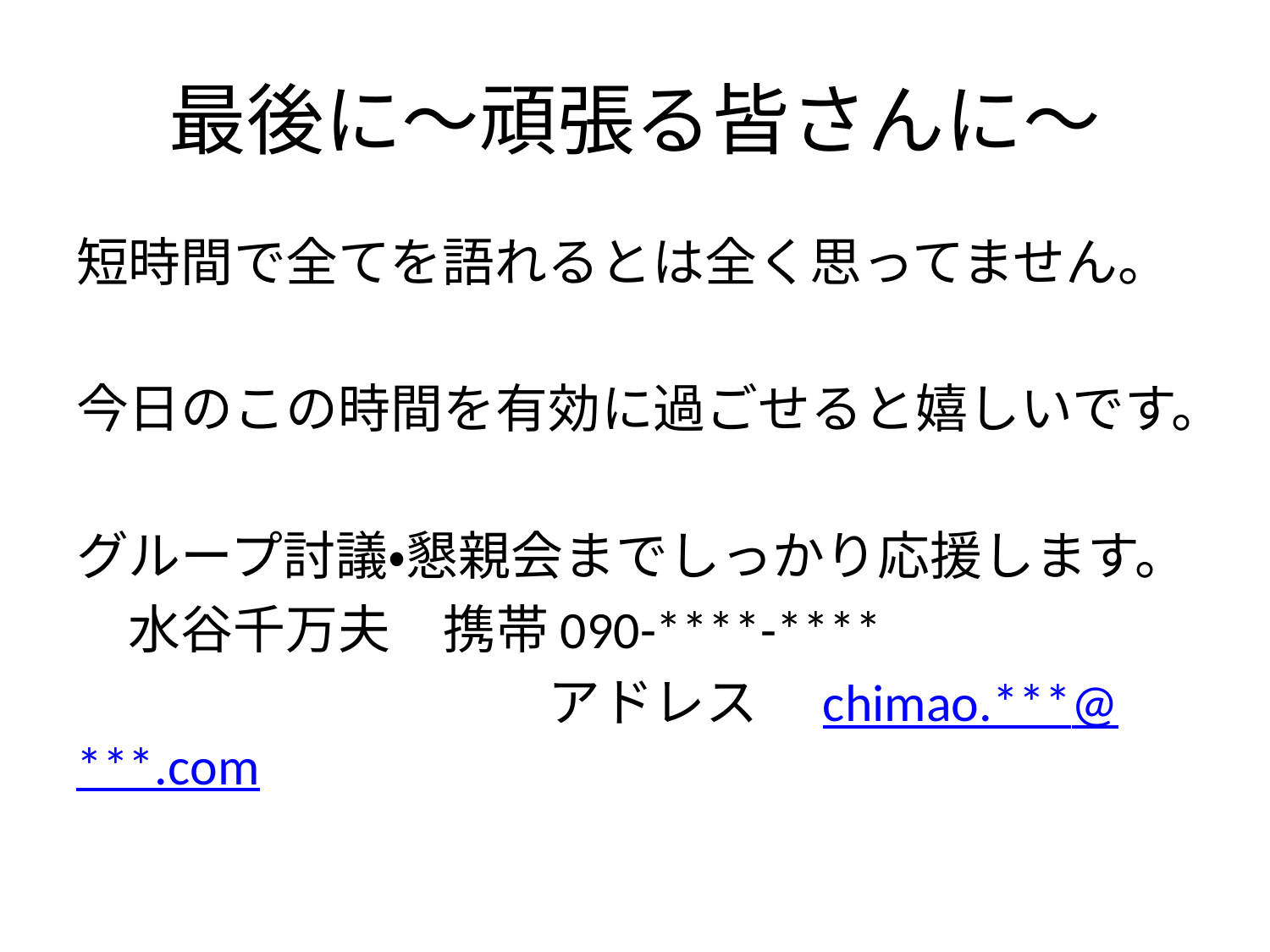

# 最後に～頑張る皆さんに～
短時間で全てを語れるとは全く思ってません。

今日のこの時間を有効に過ごせると嬉しいです。

グループ討議・懇親会までしっかり応援します。
　水谷千万夫　携帯090-****-****
　　　　　　　　　アドレス　chimao.***@***.com